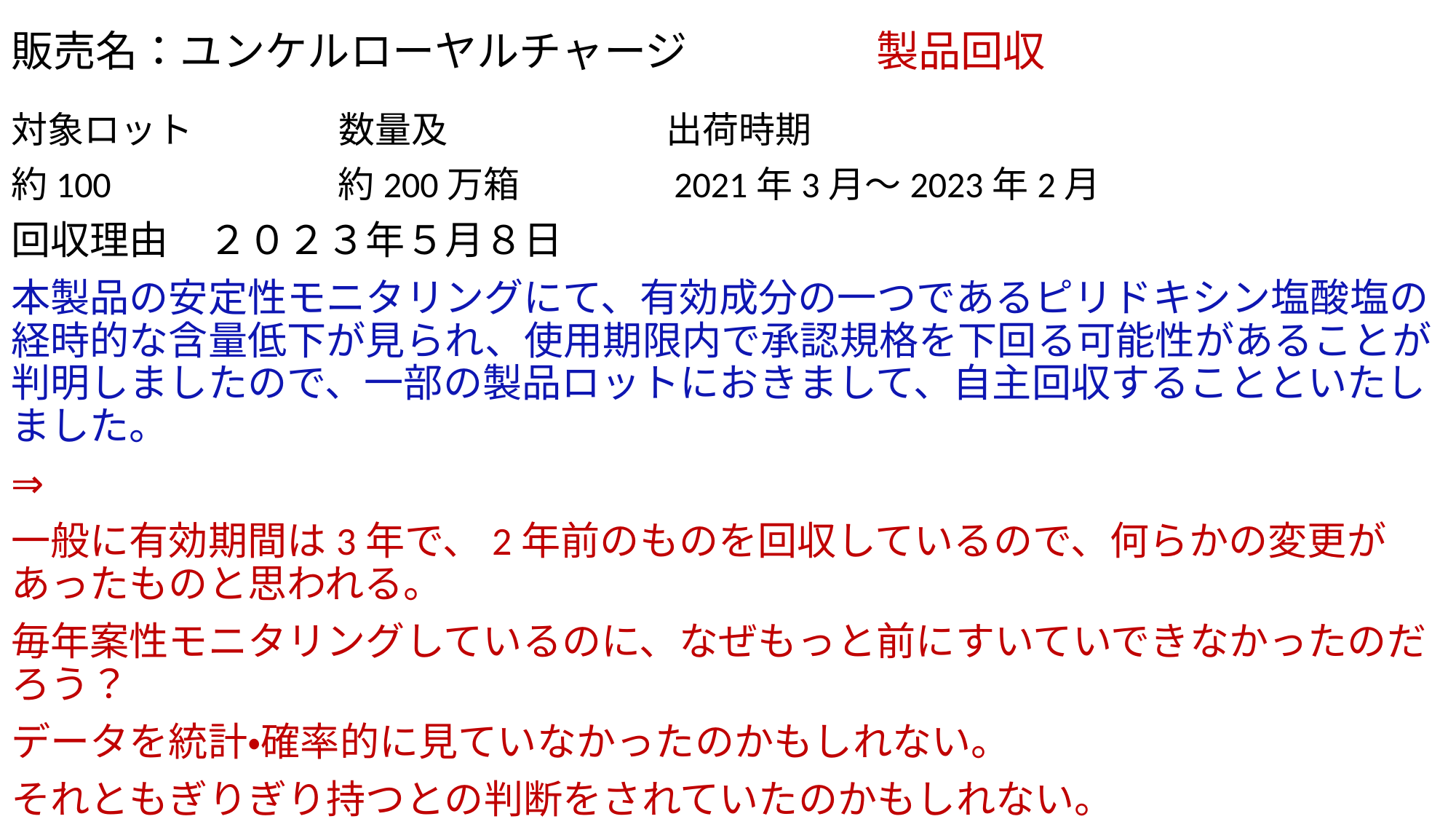

# 販売名：ユンケルローヤルチャージ  　　　　製品回収
対象ロット　　　　数量及　　　　　　出荷時期
約100　　　　　　約200万箱　　　　2021年3月～2023年2月
回収理由　２０２３年５月８日
本製品の安定性モニタリングにて、有効成分の一つであるピリドキシン塩酸塩の経時的な含量低下が見られ、使用期限内で承認規格を下回る可能性があることが判明しましたので、一部の製品ロットにおきまして、自主回収することといたしました。
⇒
一般に有効期間は3年で、2年前のものを回収しているので、何らかの変更があったものと思われる。
毎年案性モニタリングしているのに、なぜもっと前にすいていできなかったのだろう？
データを統計・確率的に見ていなかったのかもしれない。
それともぎりぎり持つとの判断をされていたのかもしれない。